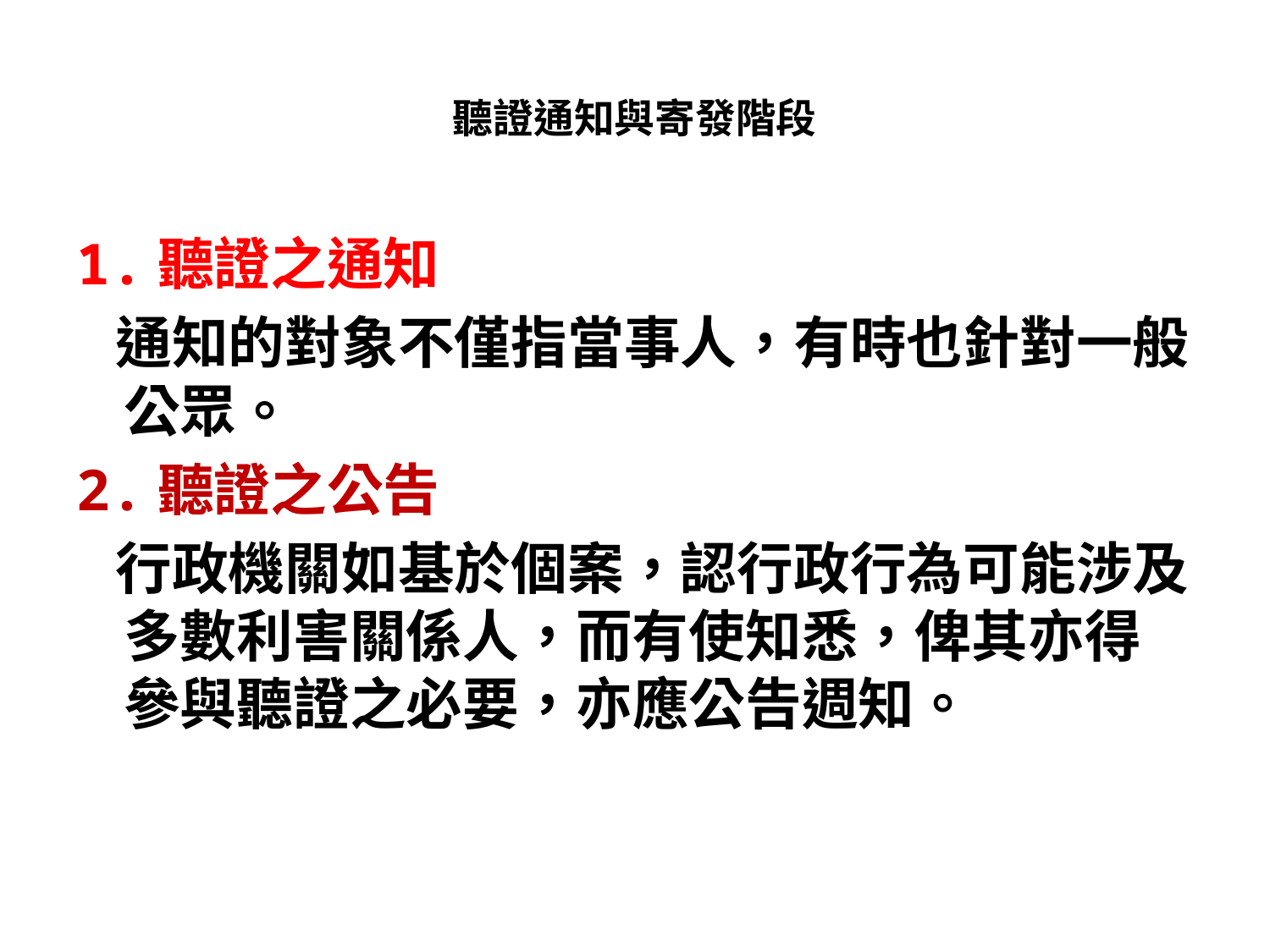

# 聽證通知與寄發階段
1.聽證之通知
  通知的對象不僅指當事人，有時也針對一般公眾。
2.聽證之公告
  行政機關如基於個案，認行政行為可能涉及多數利害關係人，而有使知悉，俾其亦得參與聽證之必要，亦應公告週知。